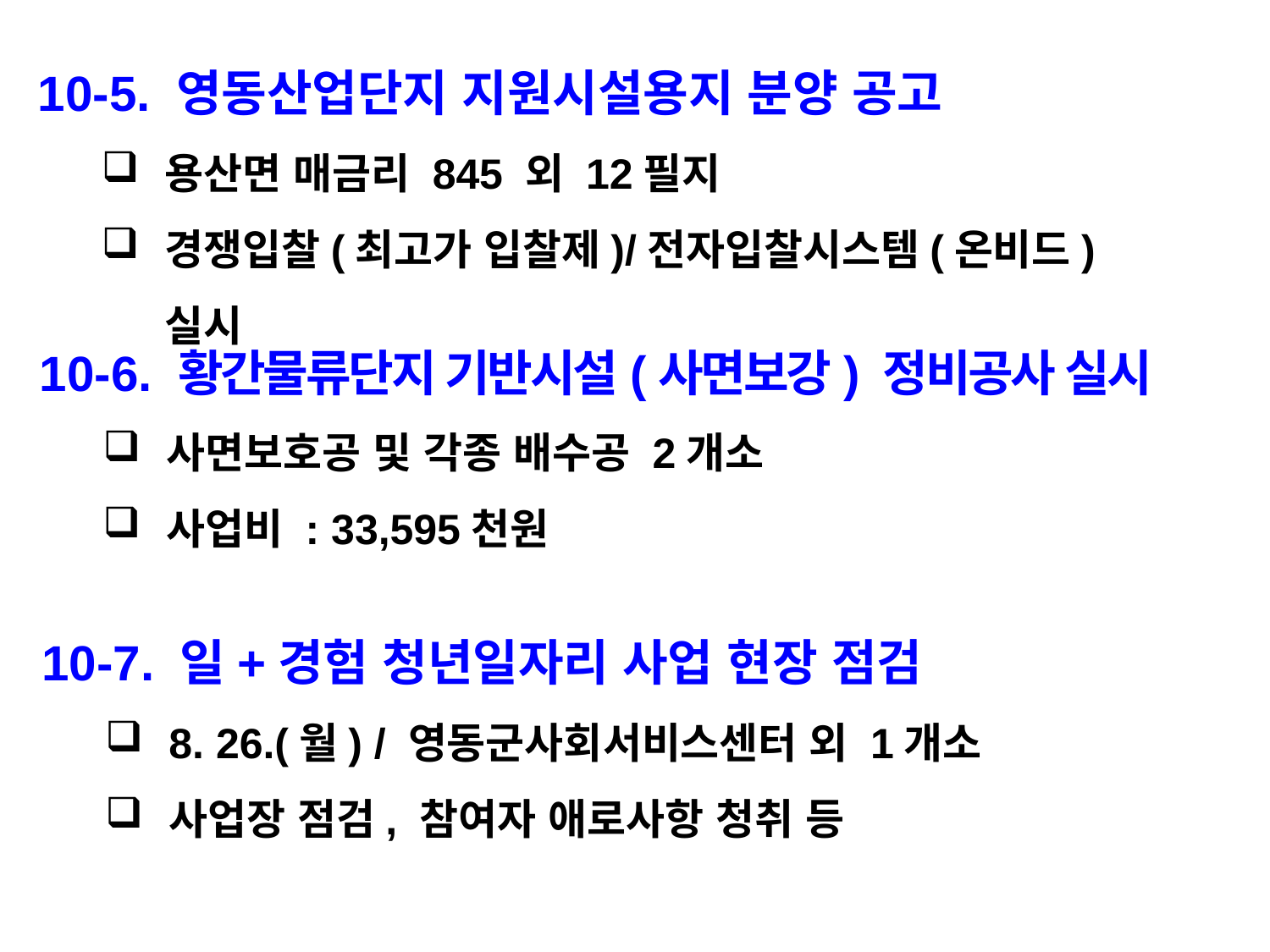

10-5. 영동산업단지 지원시설용지 분양 공고
용산면 매금리 845 외 12필지
경쟁입찰(최고가 입찰제)/전자입찰시스템(온비드)실시
10-6. 황간물류단지 기반시설(사면보강) 정비공사 실시
사면보호공 및 각종 배수공 2개소
사업비 : 33,595천원
10-7. 일+경험 청년일자리 사업 현장 점검
8. 26.(월) / 영동군사회서비스센터 외 1개소
사업장 점검, 참여자 애로사항 청취 등